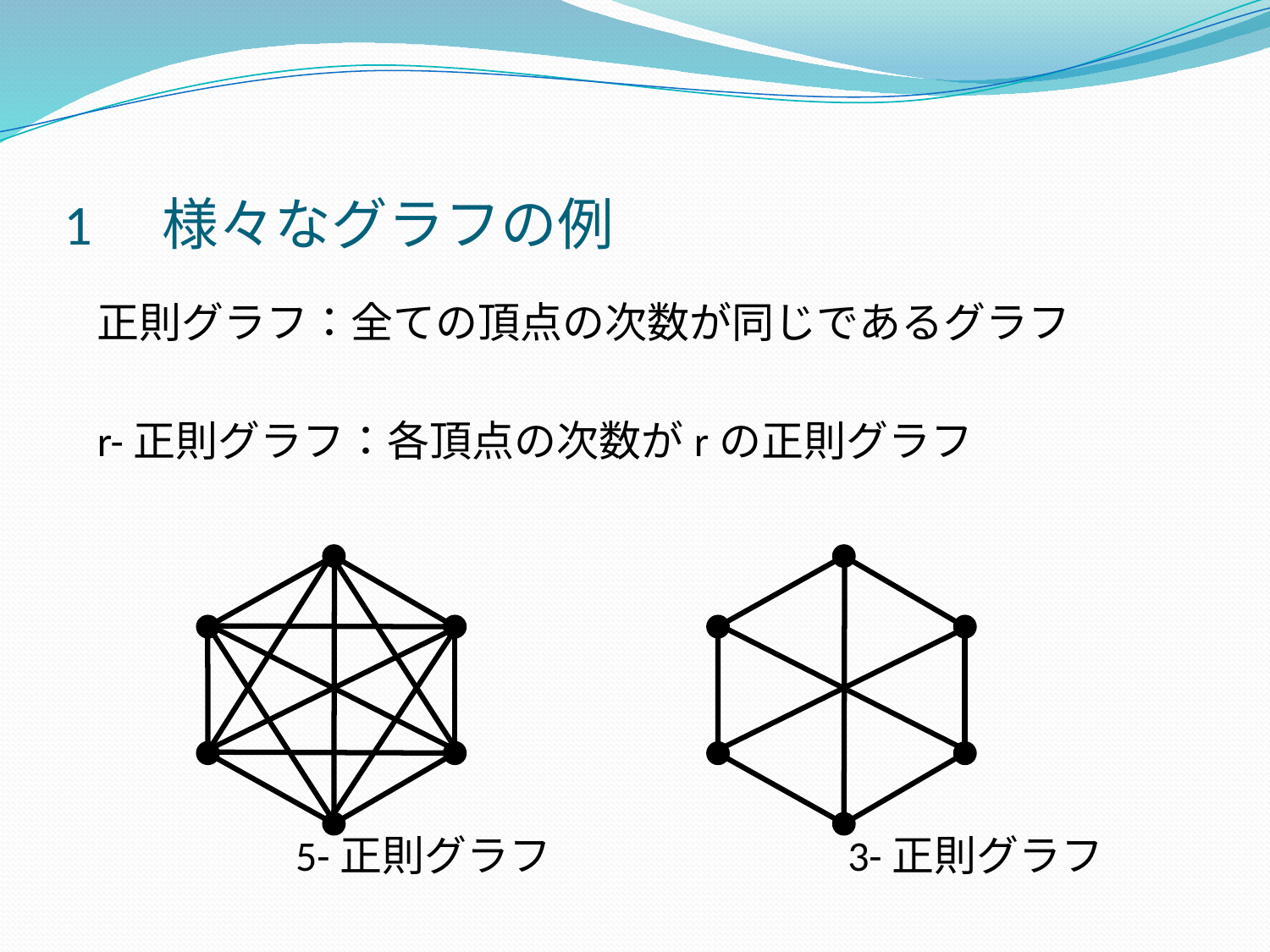

# 1　様々なグラフの例

正則グラフ：全ての頂点の次数が同じであるグラフ

r-正則グラフ：各頂点の次数がrの正則グラフ

　　　　  5-正則グラフ                              3-正則グラフ